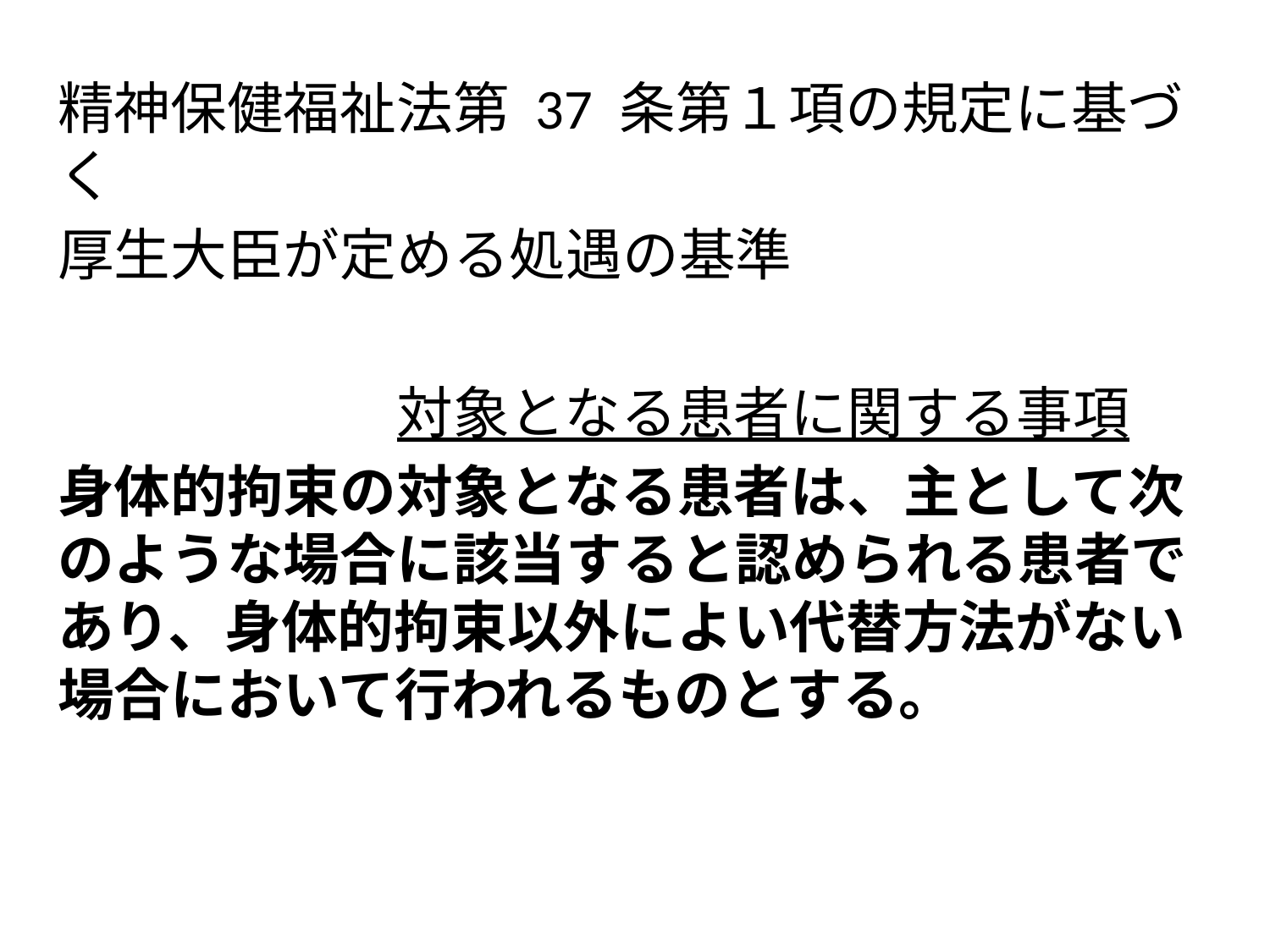

精神保健福祉法第 37 条第１項の規定に基づく
厚生大臣が定める処遇の基準

　　　　　　対象となる患者に関する事項
身体的拘束の対象となる患者は、主として次のような場合に該当すると認められる患者であり、身体的拘束以外によい代替方法がない場合において行われるものとする。